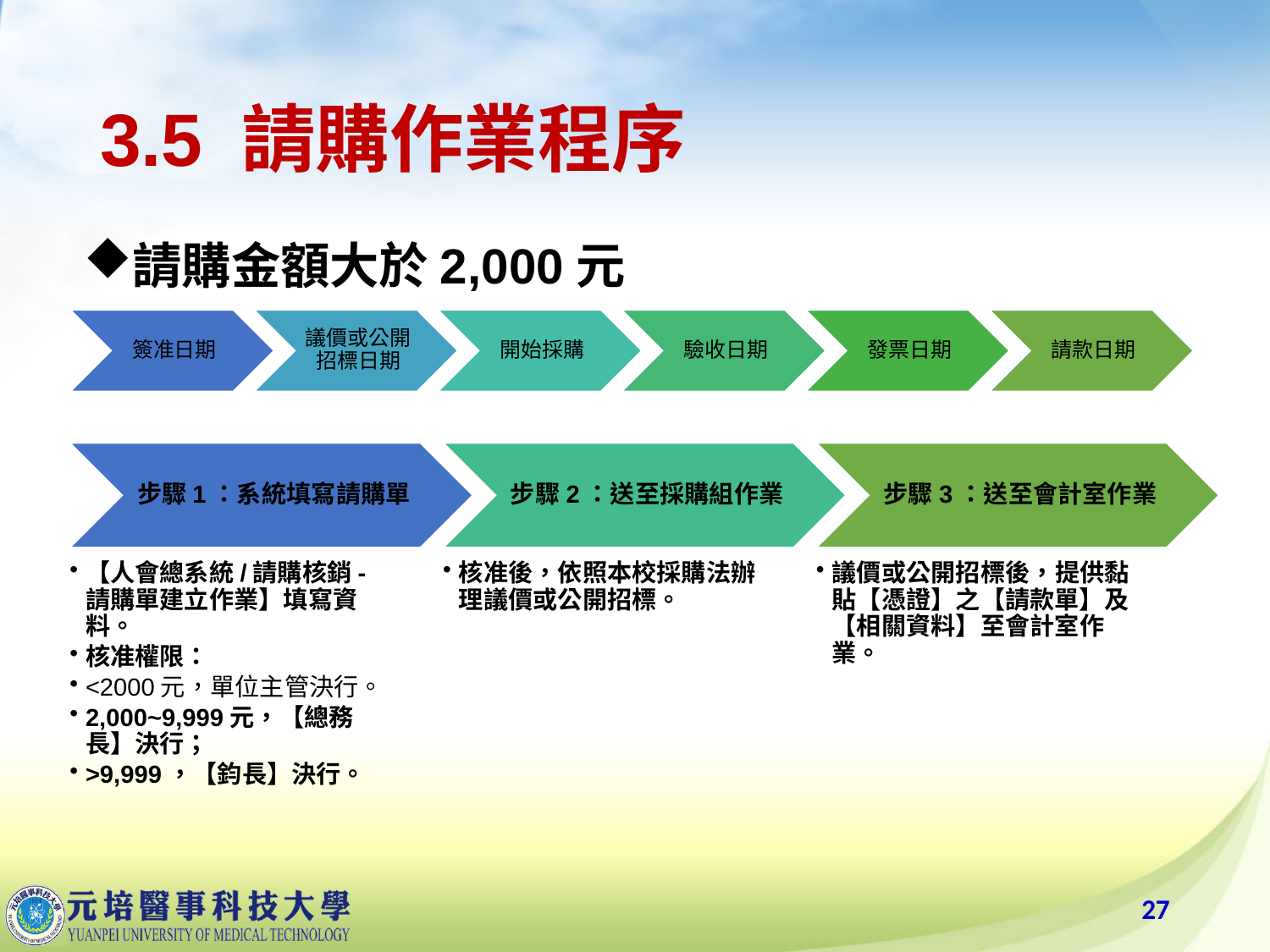

# 3.5 請購作業程序
簽准日期
議價或公開招標日期
開始採購
驗收日期
發票日期
請款日期
請購金額大於2,000元
步驟1：系統填寫請購單
【人會總系統/請購核銷-請購單建立作業】填寫資料。
核准權限：
<2000元，單位主管決行。
2,000~9,999元，【總務長】決行；
>9,999，【鈞長】決行。
步驟2：送至採購組作業
核准後，依照本校採購法辦理議價或公開招標。
步驟3：送至會計室作業
議價或公開招標後，提供黏貼【憑證】之【請款單】及【相關資料】至會計室作業。
27